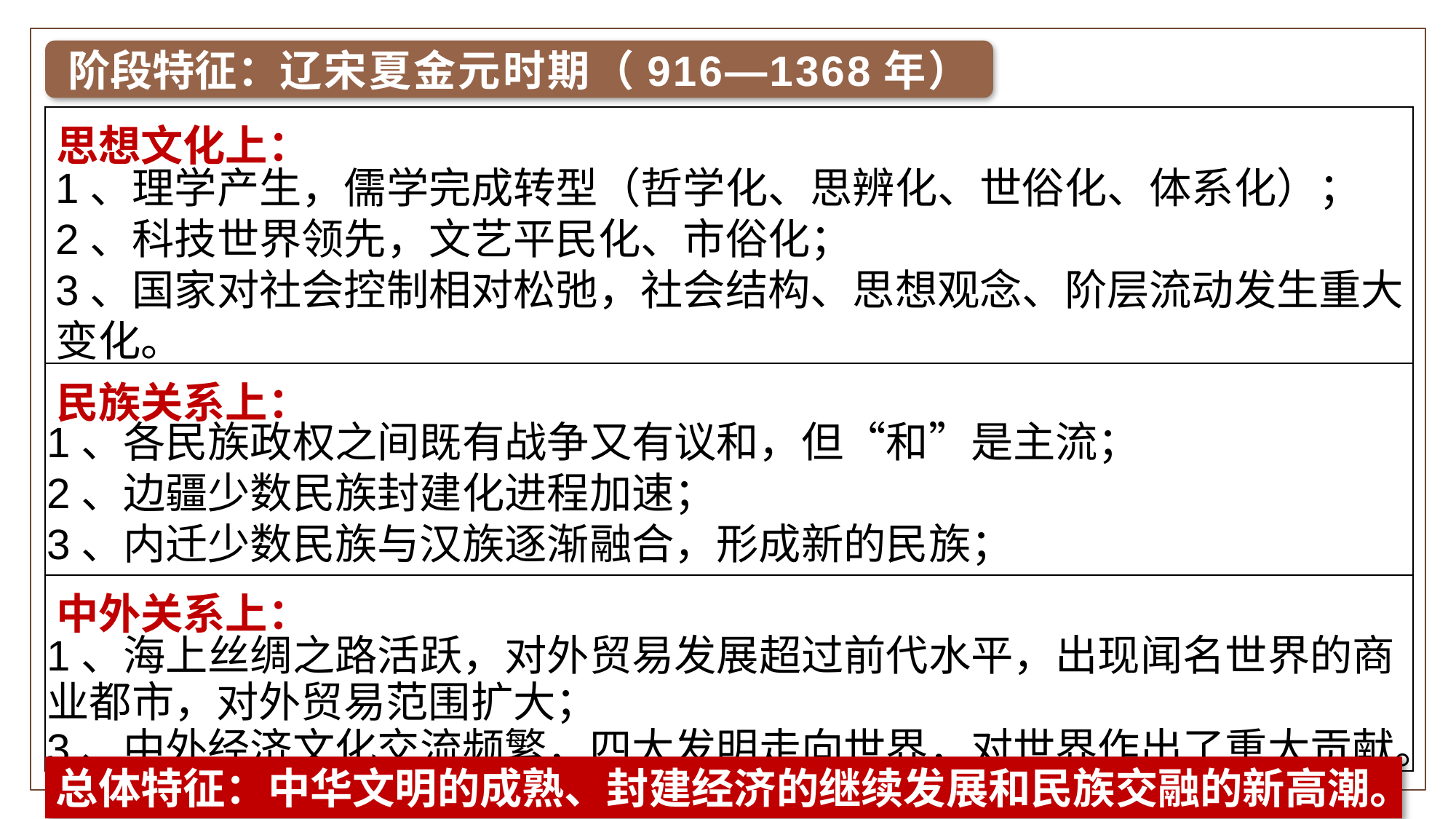

阶段特征：辽宋夏金元时期（916—1368年）
| 思想文化上： |
| --- |
| 民族关系上： |
| 中外关系上： |
1、理学产生，儒学完成转型（哲学化、思辨化、世俗化、体系化）；
2、科技世界领先，文艺平民化、市俗化；
3、国家对社会控制相对松弛，社会结构、思想观念、阶层流动发生重大变化。
1、各民族政权之间既有战争又有议和，但“和”是主流；
2、边疆少数民族封建化进程加速；
3、内迁少数民族与汉族逐渐融合，形成新的民族；
1、海上丝绸之路活跃，对外贸易发展超过前代水平，出现闻名世界的商业都市，对外贸易范围扩大；
3、中外经济文化交流频繁，四大发明走向世界，对世界作出了重大贡献。
总体特征：中华文明的成熟、封建经济的继续发展和民族交融的新高潮。